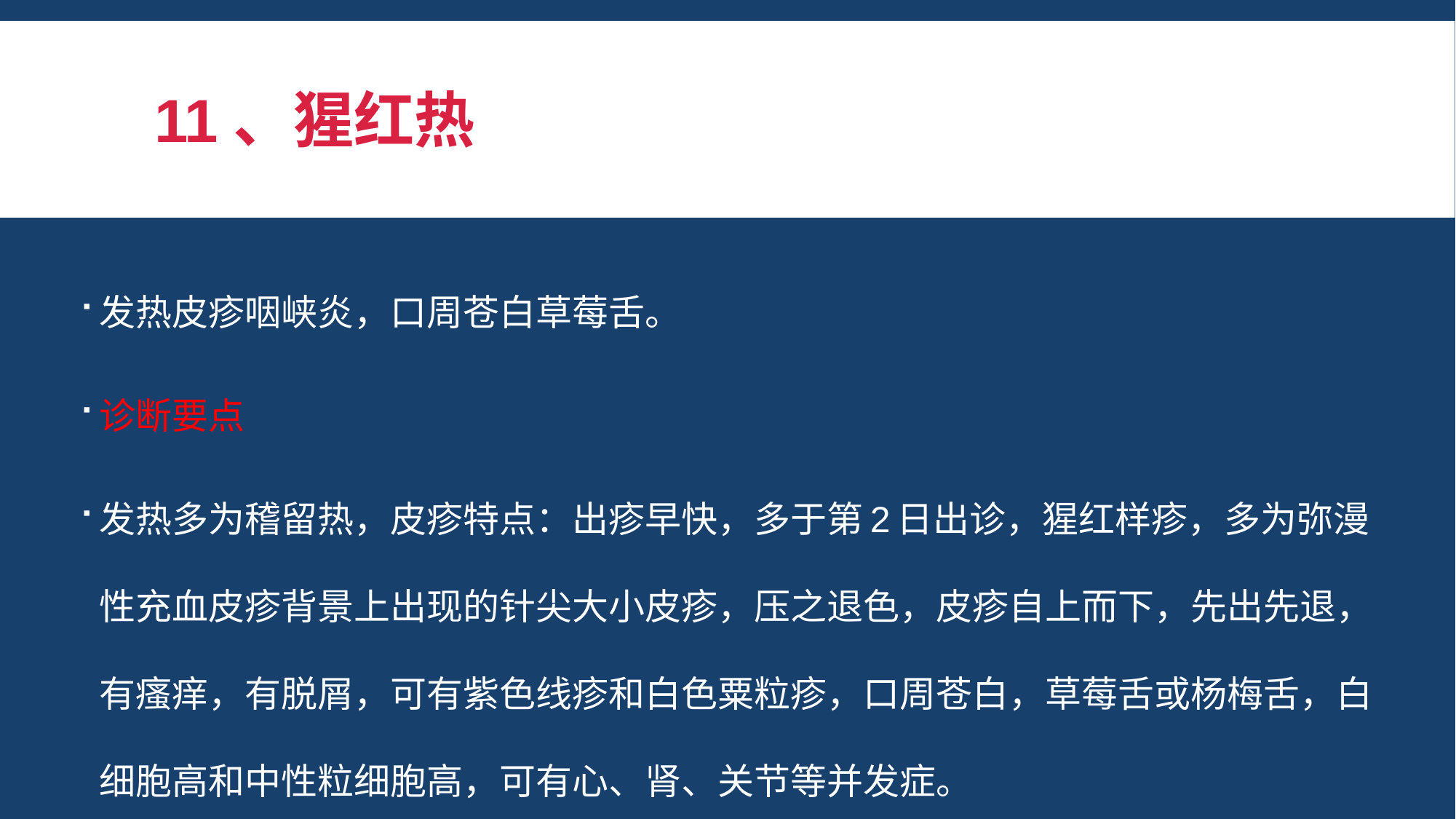

# 11、猩红热
发热皮疹咽峡炎，口周苍白草莓舌。
诊断要点
发热多为稽留热，皮疹特点：出疹早快，多于第2日出诊，猩红样疹，多为弥漫性充血皮疹背景上出现的针尖大小皮疹，压之退色，皮疹自上而下，先出先退，有瘙痒，有脱屑，可有紫色线疹和白色粟粒疹，口周苍白，草莓舌或杨梅舌，白细胞高和中性粒细胞高，可有心、肾、关节等并发症。